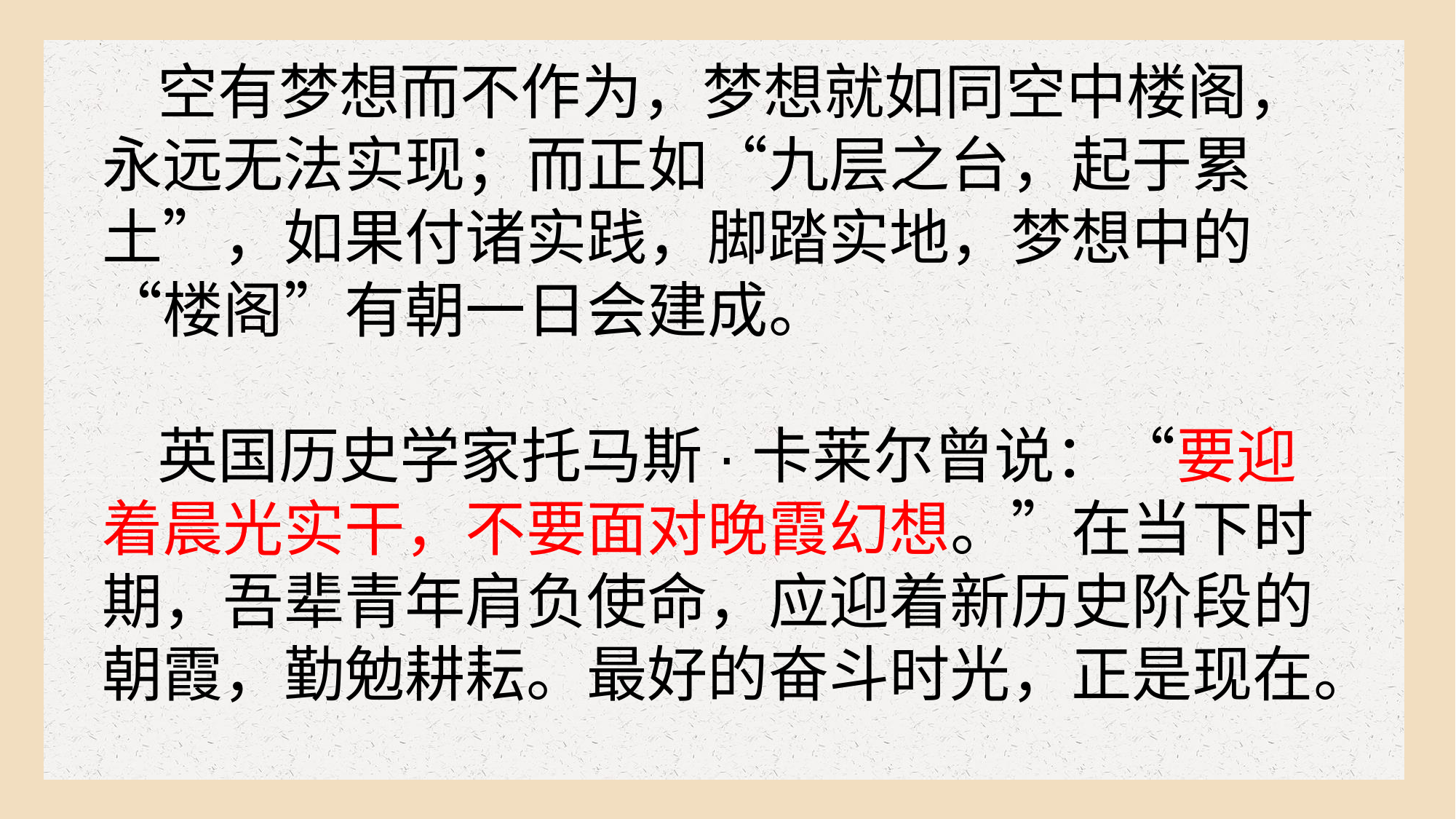

空有梦想而不作为，梦想就如同空中楼阁，永远无法实现；而正如“九层之台，起于累土”，如果付诸实践，脚踏实地，梦想中的“楼阁”有朝一日会建成。

   英国历史学家托马斯·卡莱尔曾说：“要迎着晨光实干，不要面对晚霞幻想。”在当下时期，吾辈青年肩负使命，应迎着新历史阶段的朝霞，勤勉耕耘。最好的奋斗时光，正是现在。